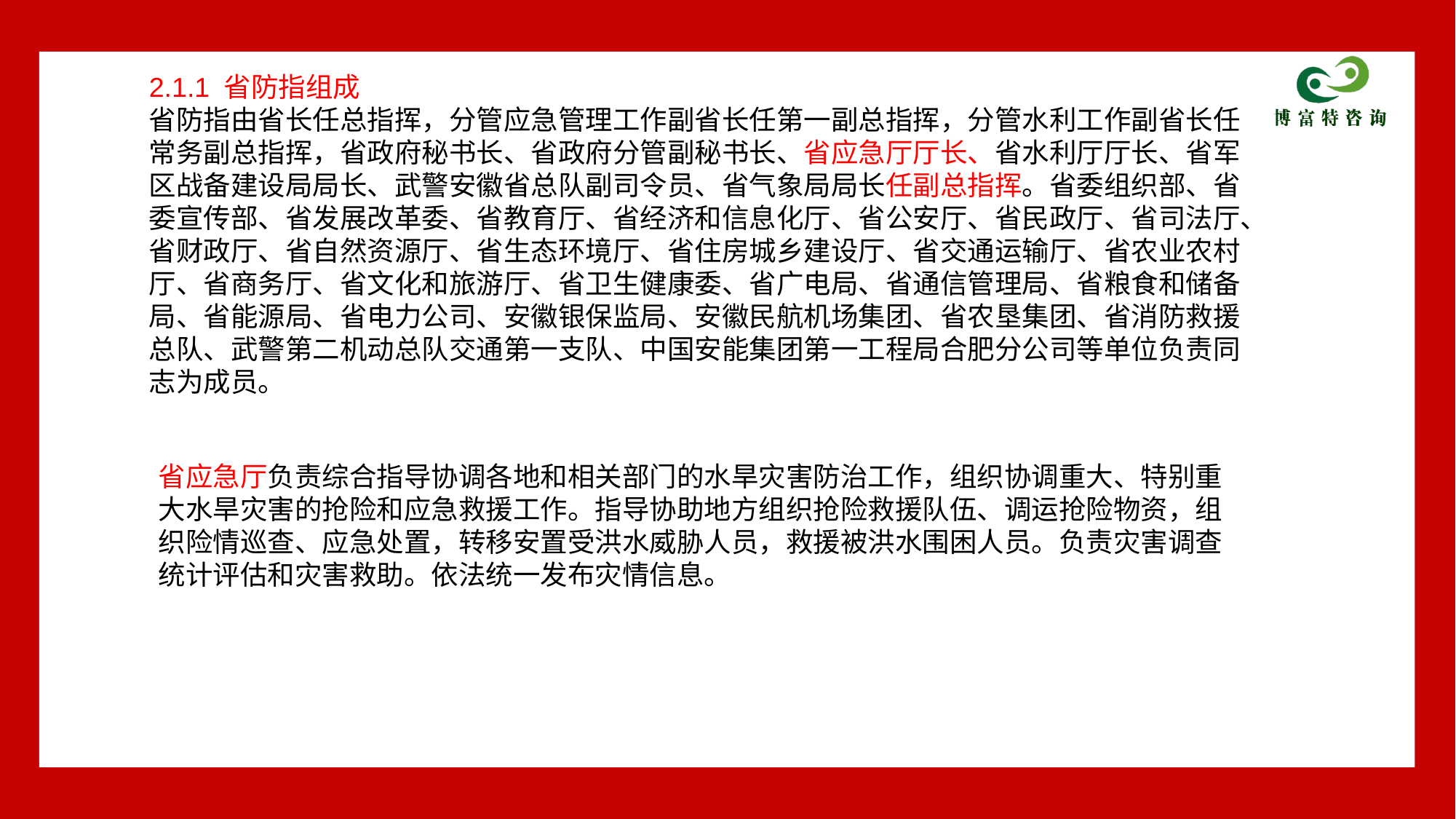

2.1.1 省防指组成
省防指由省长任总指挥，分管应急管理工作副省长任第一副总指挥，分管水利工作副省长任常务副总指挥，省政府秘书长、省政府分管副秘书长、省应急厅厅长、省水利厅厅长、省军区战备建设局局长、武警安徽省总队副司令员、省气象局局长任副总指挥。省委组织部、省委宣传部、省发展改革委、省教育厅、省经济和信息化厅、省公安厅、省民政厅、省司法厅、省财政厅、省自然资源厅、省生态环境厅、省住房城乡建设厅、省交通运输厅、省农业农村厅、省商务厅、省文化和旅游厅、省卫生健康委、省广电局、省通信管理局、省粮食和储备局、省能源局、省电力公司、安徽银保监局、安徽民航机场集团、省农垦集团、省消防救援总队、武警第二机动总队交通第一支队、中国安能集团第一工程局合肥分公司等单位负责同志为成员。
省应急厅负责综合指导协调各地和相关部门的水旱灾害防治工作，组织协调重大、特别重大水旱灾害的抢险和应急救援工作。指导协助地方组织抢险救援队伍、调运抢险物资，组织险情巡查、应急处置，转移安置受洪水威胁人员，救援被洪水围困人员。负责灾害调查统计评估和灾害救助。依法统一发布灾情信息。